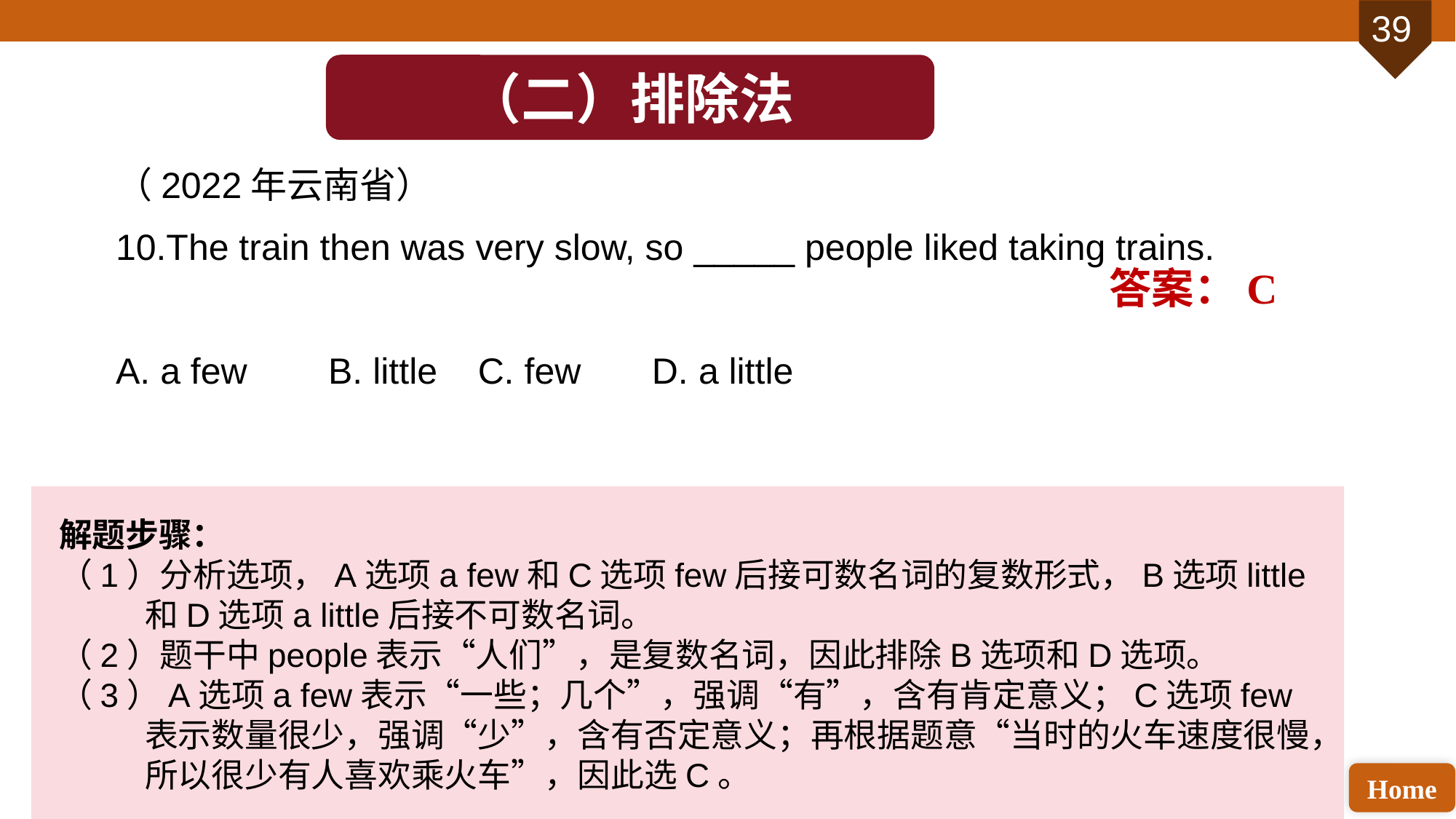

（二）排除法
（2022年云南省）
10.The train then was very slow, so _____ people liked taking trains.

A. a few        B. little    C. few       D. a little
答案：C

解题步骤：
（1）分析选项，A选项a few和C选项few后接可数名词的复数形式，B选项little和D选项a little后接不可数名词。
（2）题干中people表示“人们”，是复数名词，因此排除B选项和D选项。
（3）A选项a few表示“一些；几个”，强调“有”，含有肯定意义；C选项few表示数量很少，强调“少”，含有否定意义；再根据题意“当时的火车速度很慢，所以很少有人喜欢乘火车”，因此选C。